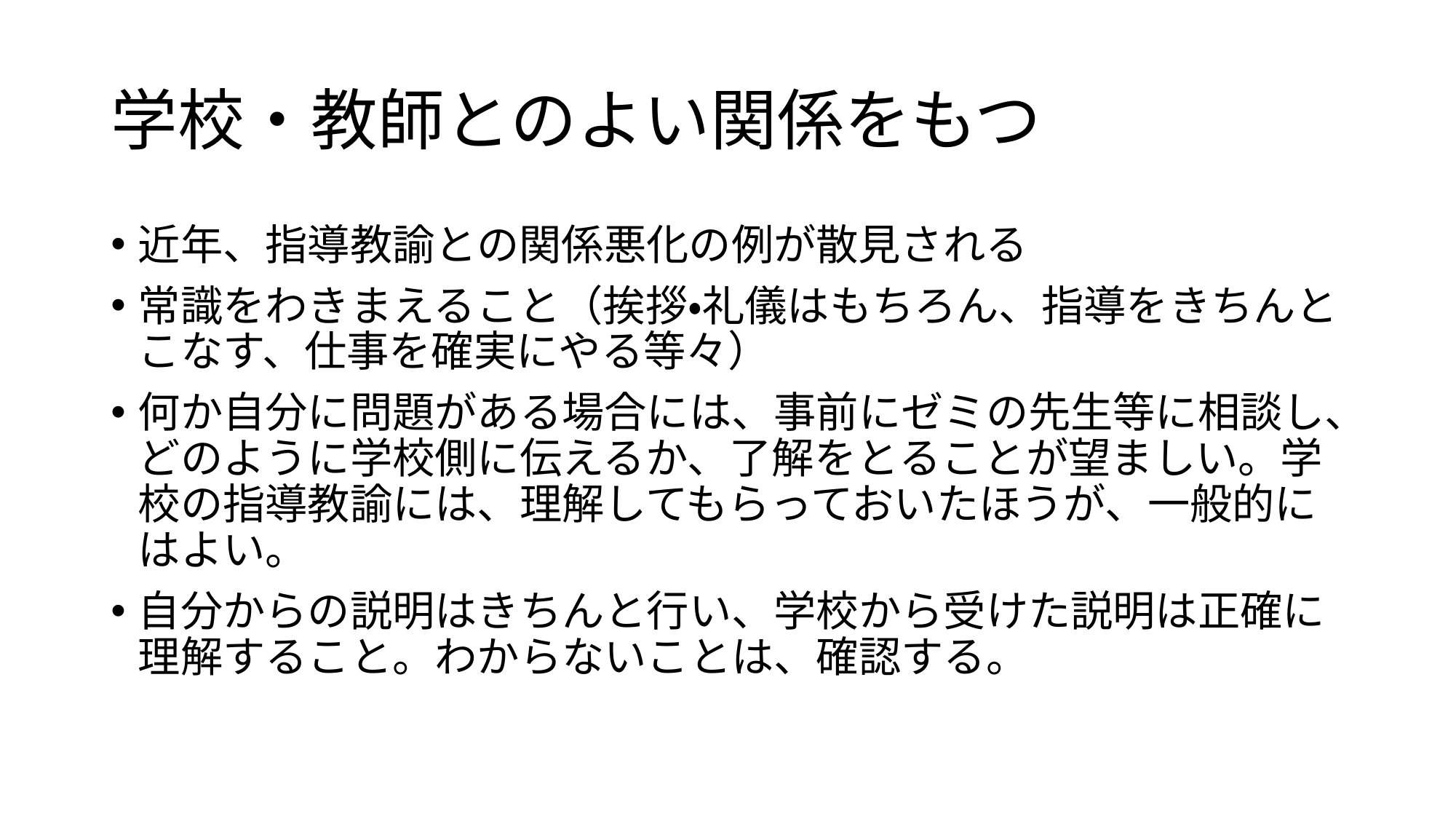

# 学校・教師とのよい関係をもつ
近年、指導教諭との関係悪化の例が散見される
常識をわきまえること（挨拶・礼儀はもちろん、指導をきちんとこなす、仕事を確実にやる等々）
何か自分に問題がある場合には、事前にゼミの先生等に相談し、どのように学校側に伝えるか、了解をとることが望ましい。学校の指導教諭には、理解してもらっておいたほうが、一般的にはよい。
自分からの説明はきちんと行い、学校から受けた説明は正確に理解すること。わからないことは、確認する。